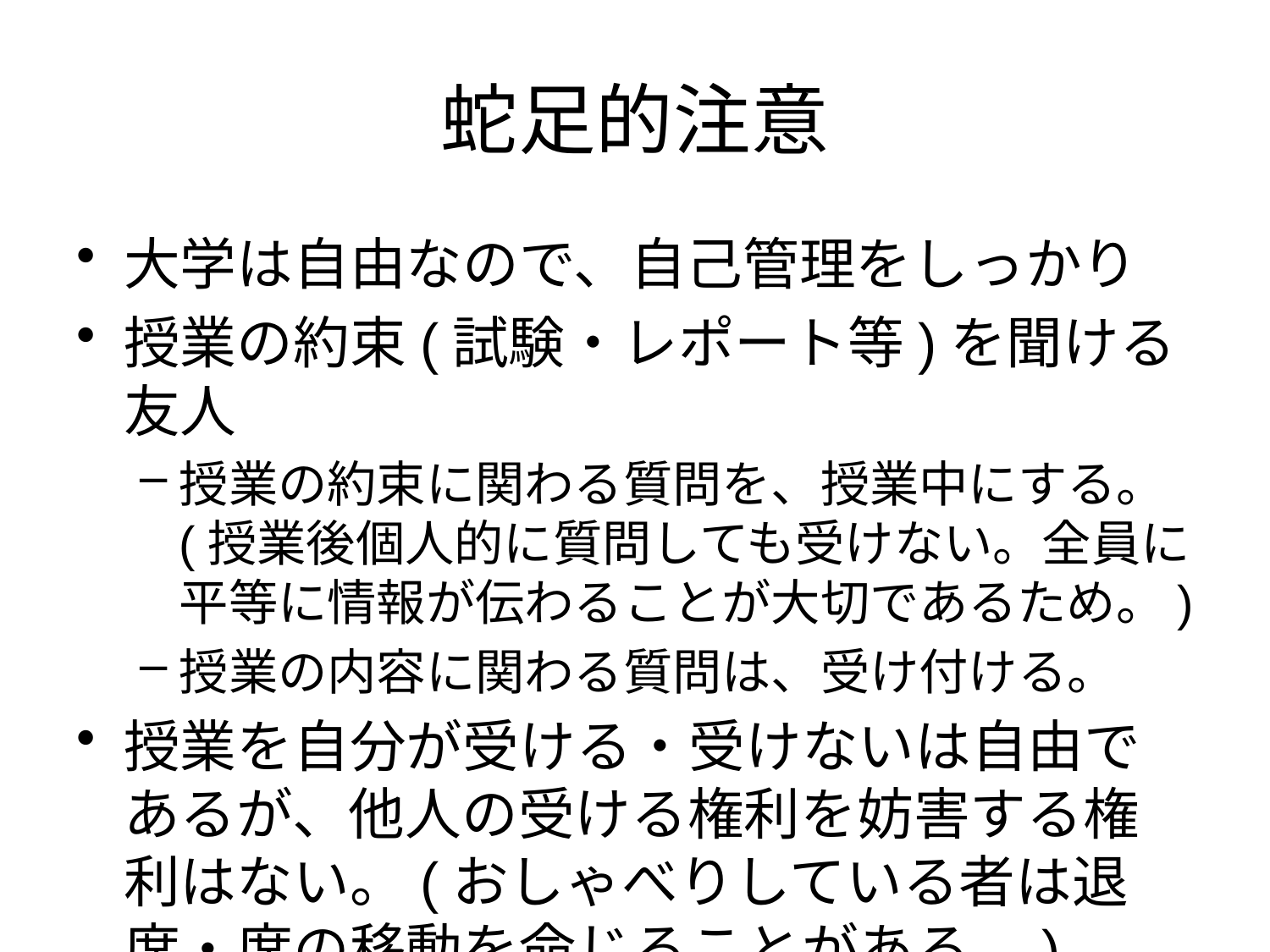

# 蛇足的注意
大学は自由なので、自己管理をしっかり
授業の約束(試験・レポート等)を聞ける友人
授業の約束に関わる質問を、授業中にする。(授業後個人的に質問しても受けない。全員に平等に情報が伝わることが大切であるため。)
授業の内容に関わる質問は、受け付ける。
授業を自分が受ける・受けないは自由であるが、他人の受ける権利を妨害する権利はない。(おしゃべりしている者は退席・席の移動を命じることがある。)